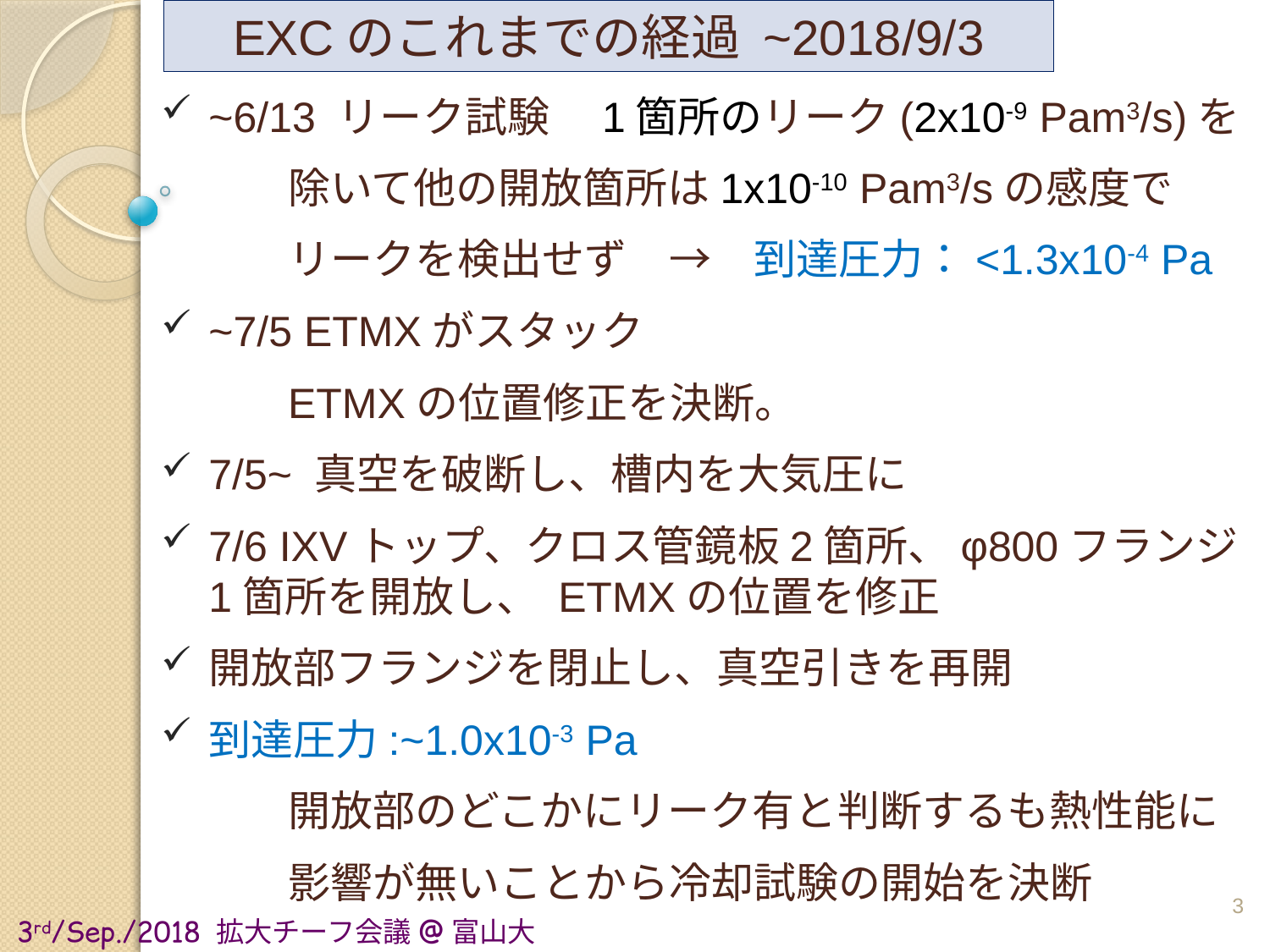

EXCのこれまでの経過 ~2018/9/3
~6/13 リーク試験　1箇所のリーク(2x10-9 Pam3/s)を
	除いて他の開放箇所は1x10-10 Pam3/sの感度で
	リークを検出せず	→　到達圧力：<1.3x10-4 Pa
~7/5 ETMXがスタック
	ETMXの位置修正を決断。
7/5~ 真空を破断し、槽内を大気圧に
7/6 IXVトップ、クロス管鏡板2箇所、φ800フランジ1箇所を開放し、 ETMXの位置を修正
開放部フランジを閉止し、真空引きを再開
到達圧力:~1.0x10-3 Pa
	開放部のどこかにリーク有と判断するも熱性能に
	影響が無いことから冷却試験の開始を決断
3